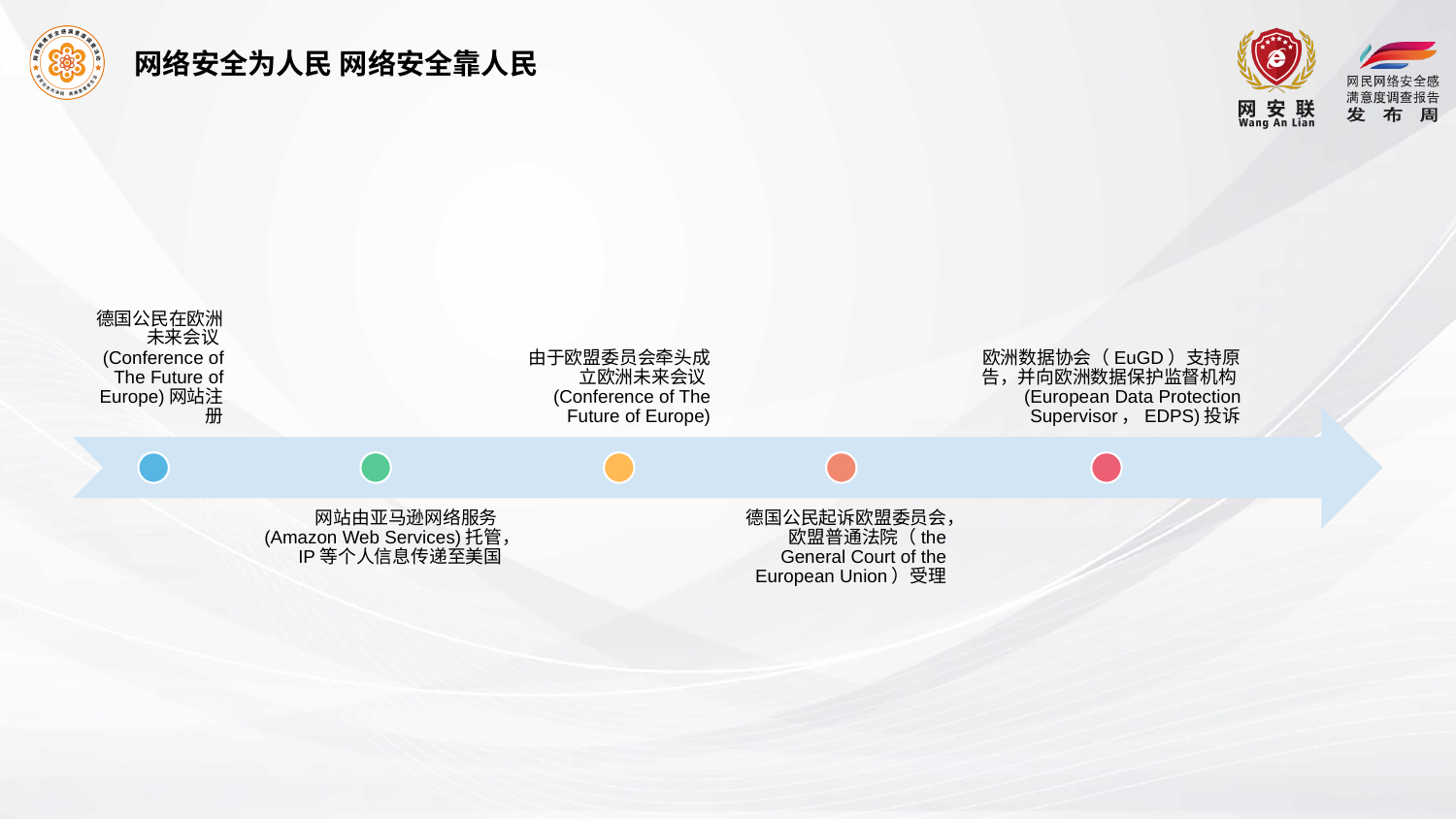

#
德国公民在欧洲未来会议(Conference of The Future of Europe)网站注册
网站由亚马逊网络服务(Amazon Web Services)托管，IP等个人信息传递至美国
由于欧盟委员会牵头成立欧洲未来会议(Conference of The Future of Europe)
德国公民起诉欧盟委员会，欧盟普通法院（the General Court of the European Union）受理
欧洲数据协会（EuGD）支持原告，并向欧洲数据保护监督机构(European Data Protection Supervisor，EDPS)投诉